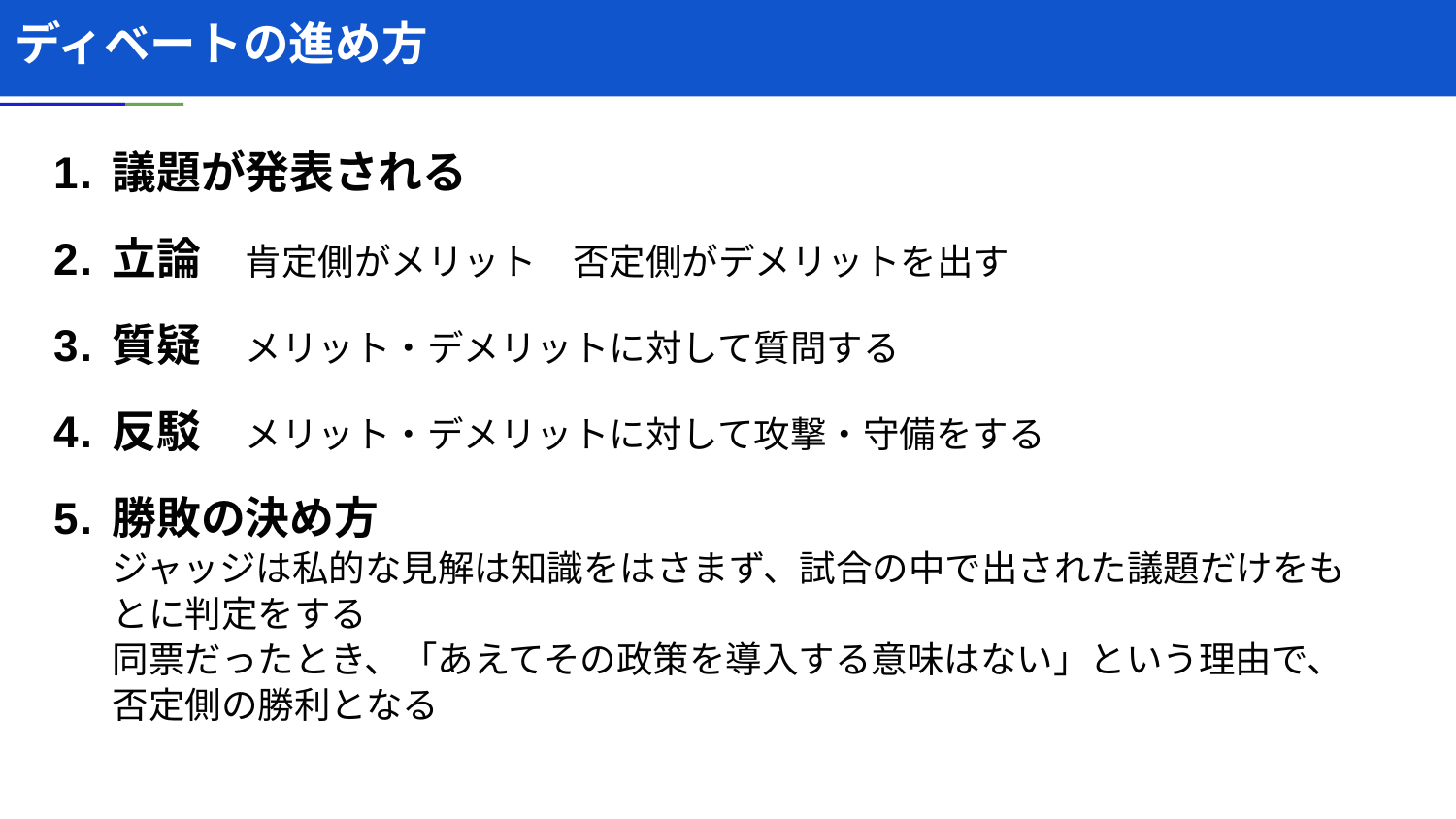

# ディベートの進め方
議題が発表される
立論　肯定側がメリット　否定側がデメリットを出す
質疑　メリット・デメリットに対して質問する
反駁　メリット・デメリットに対して攻撃・守備をする
勝敗の決め方
ジャッジは私的な見解は知識をはさまず、試合の中で出された議題だけをもとに判定をする
同票だったとき、「あえてその政策を導入する意味はない」という理由で、否定側の勝利となる